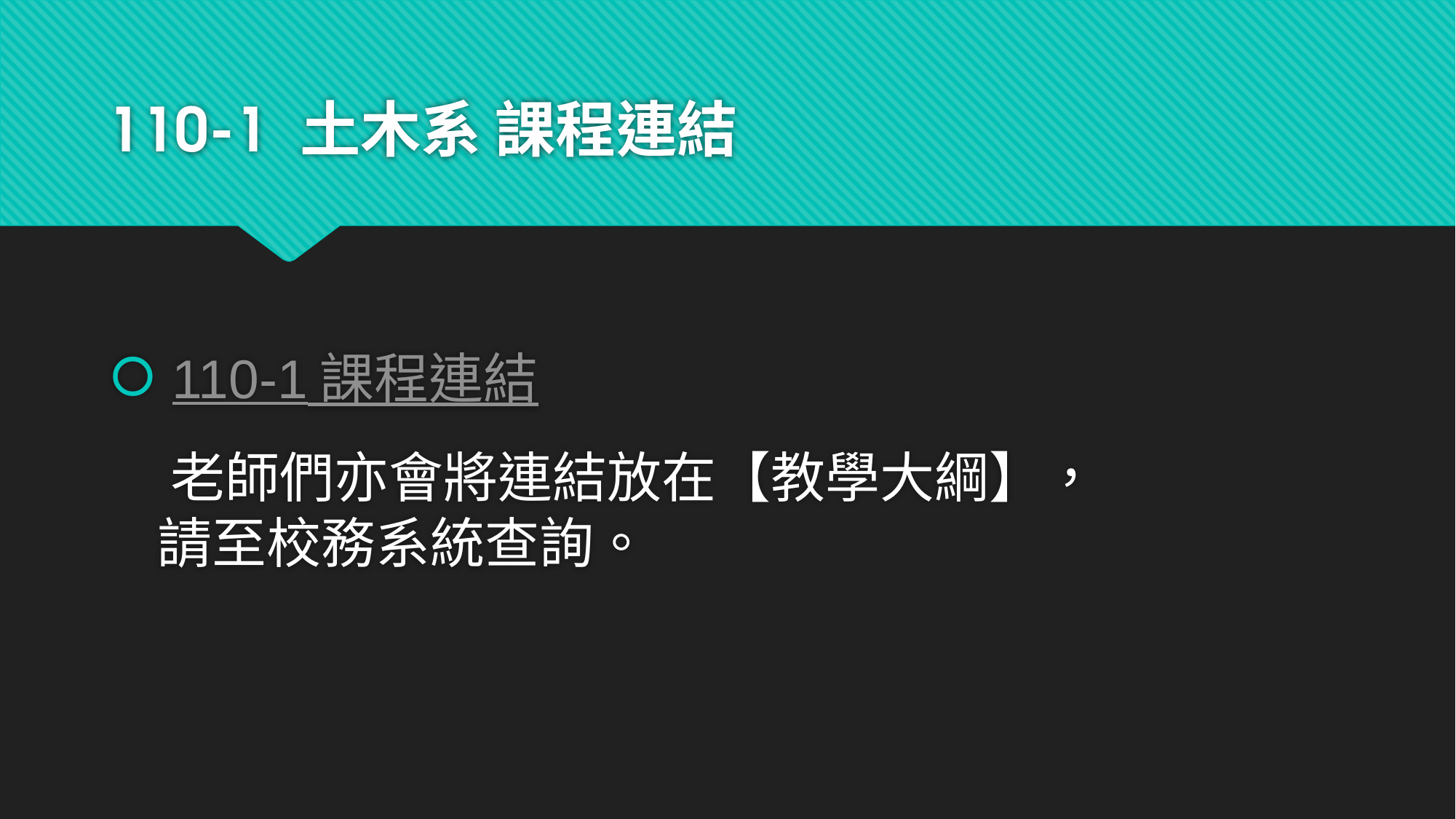

# 110-1 土木系 課程連結
 110-1 課程連結
    老師們亦會將連結放在【教學大綱】，
    請至校務系統查詢。